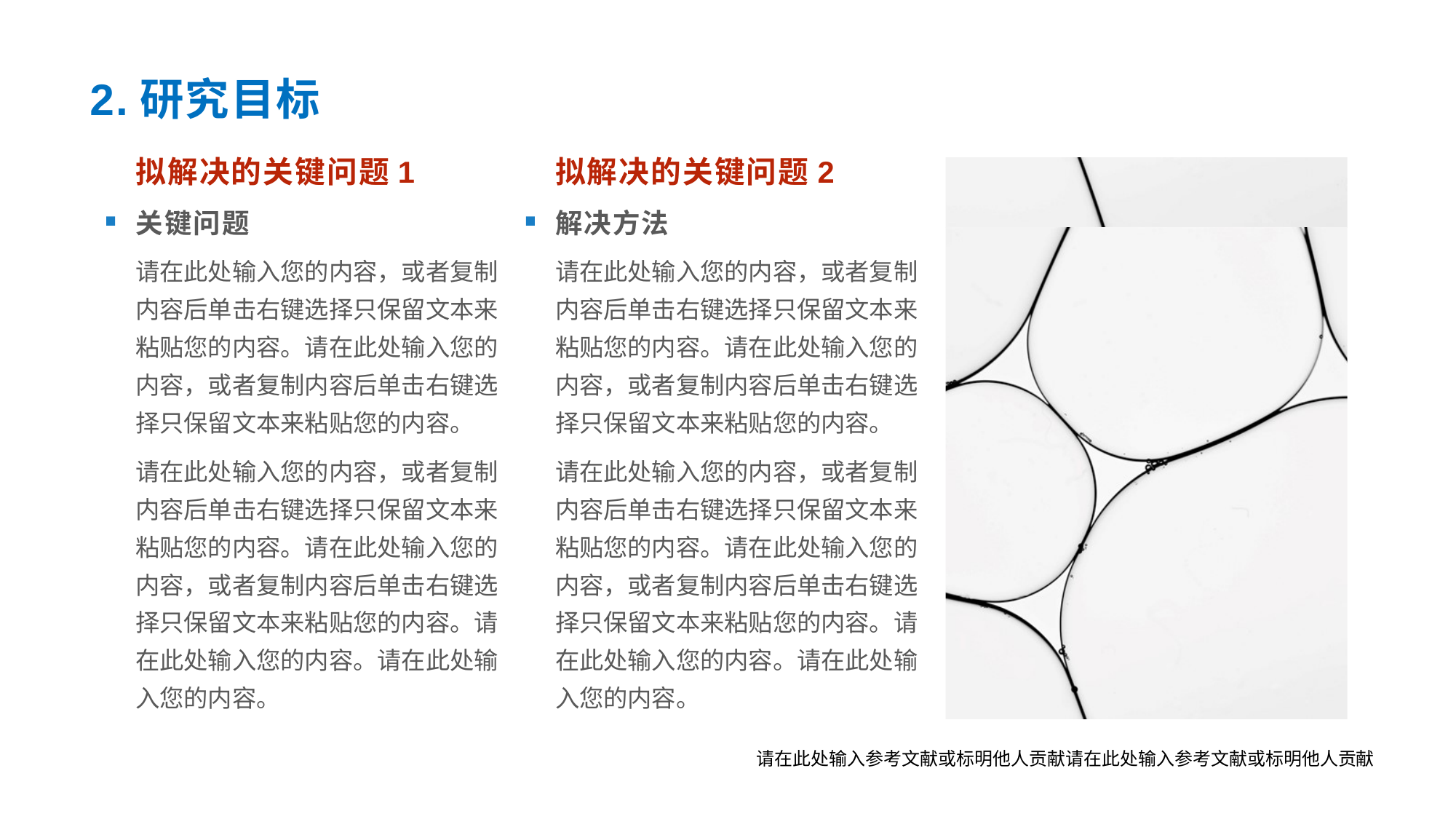

# 2.研究目标
拟解决的关键问题1
拟解决的关键问题2

关键问题

解决方法

请在此处输入您的内容，或者复制内容后单击右键选择只保留文本来粘贴您的内容。请在此处输入您的内容，或者复制内容后单击右键选择只保留文本来粘贴您的内容。
请在此处输入您的内容，或者复制内容后单击右键选择只保留文本来粘贴您的内容。请在此处输入您的内容，或者复制内容后单击右键选择只保留文本来粘贴您的内容。
请在此处输入您的内容，或者复制内容后单击右键选择只保留文本来粘贴您的内容。请在此处输入您的内容，或者复制内容后单击右键选择只保留文本来粘贴您的内容。请在此处输入您的内容。请在此处输入您的内容。
请在此处输入您的内容，或者复制内容后单击右键选择只保留文本来粘贴您的内容。请在此处输入您的内容，或者复制内容后单击右键选择只保留文本来粘贴您的内容。请在此处输入您的内容。请在此处输入您的内容。
请在此处输入参考文献或标明他人贡献请在此处输入参考文献或标明他人贡献